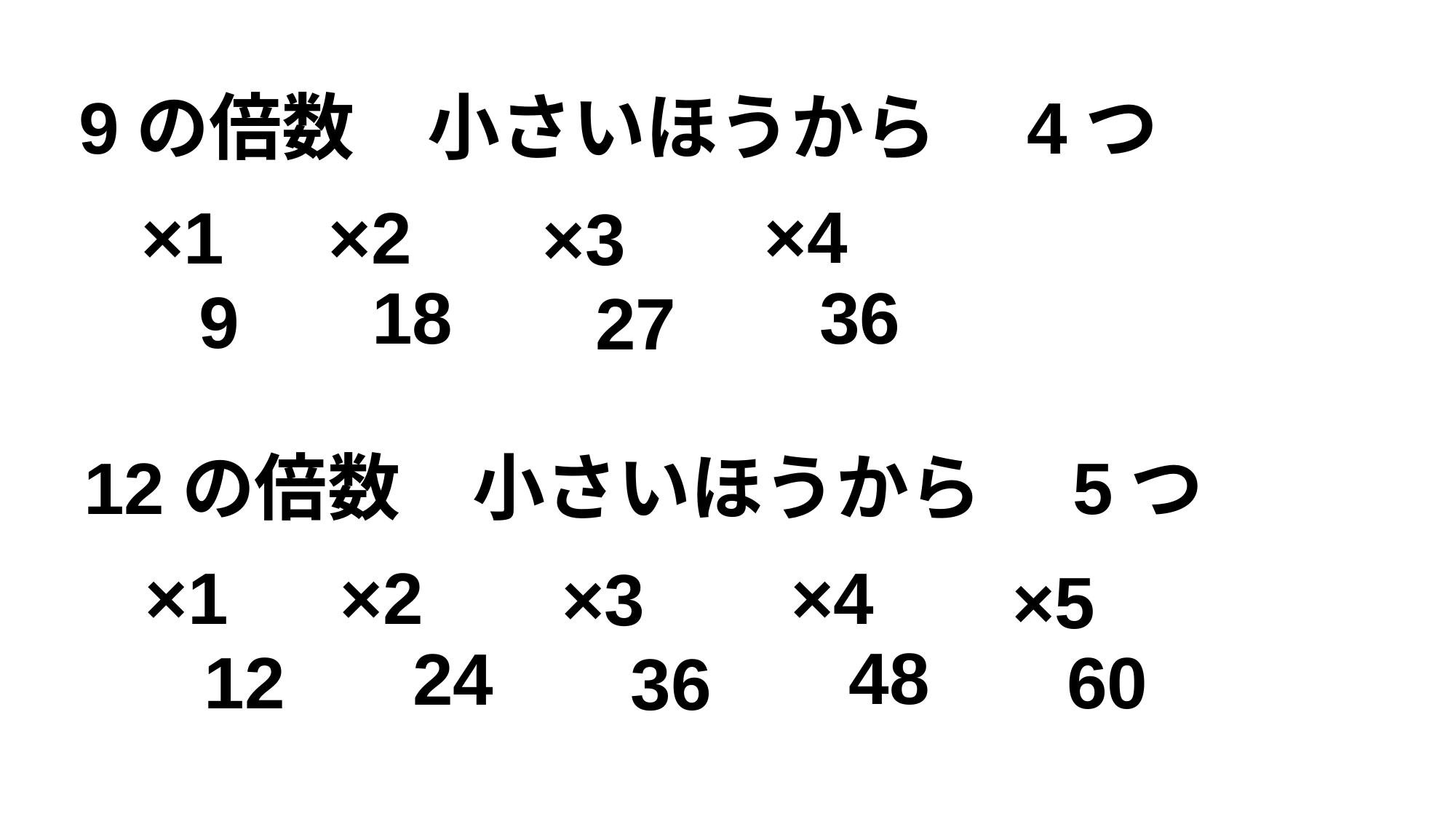

9の倍数　小さいほうから　4つ
×4
×1
×2
×3
36
18
9
27
12の倍数　小さいほうから　5つ
×4
×1
×2
×3
×5
48
24
12
60
36